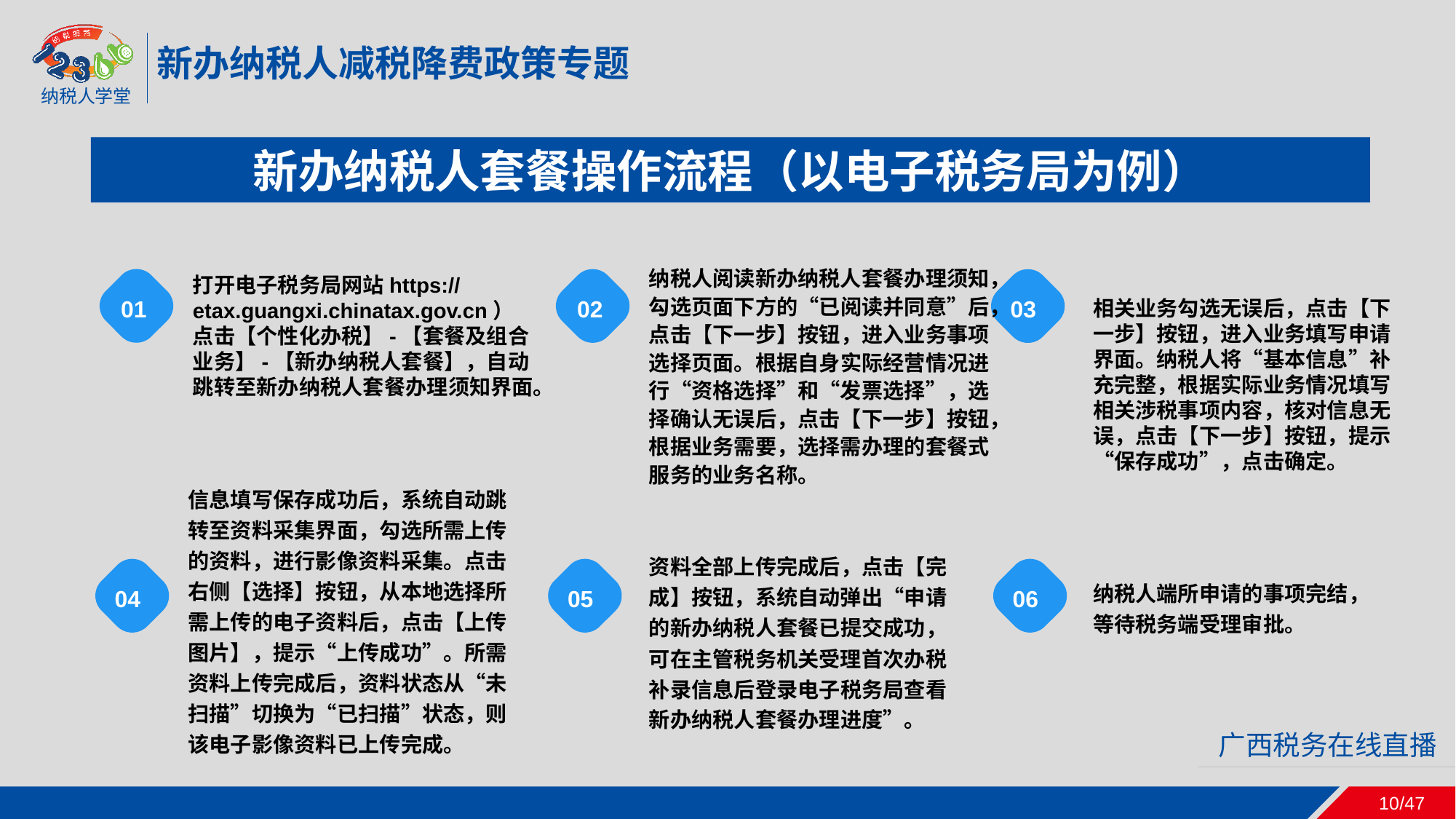

新办纳税人减税降费政策专题
新办纳税人套餐操作流程（以电子税务局为例）
单击此处添加文本
打开电子税务局网站https://etax.guangxi.chinatax.gov.cn）
点击【个性化办税】-【套餐及组合业务】-【新办纳税人套餐】，自动跳转至新办纳税人套餐办理须知界面。
纳税人阅读新办纳税人套餐办理须知，勾选页面下方的“已阅读并同意”后，点击【下一步】按钮，进入业务事项选择页面。根据自身实际经营情况进行“资格选择”和“发票选择”，选择确认无误后，点击【下一步】按钮，根据业务需要，选择需办理的套餐式服务的业务名称。

01
02
相关业务勾选无误后，点击【下一步】按钮，进入业务填写申请界面。纳税人将“基本信息”补充完整，根据实际业务情况填写相关涉税事项内容，核对信息无误，点击【下一步】按钮，提示“保存成功”，点击确定。

03
信息填写保存成功后，系统自动跳转至资料采集界面，勾选所需上传的资料，进行影像资料采集。点击右侧【选择】按钮，从本地选择所需上传的电子资料后，点击【上传图片】，提示“上传成功”。所需资料上传完成后，资料状态从“未扫描”切换为“已扫描”状态，则该电子影像资料已上传完成。

纳税人端所申请的事项完结，等待税务端受理审批。

资料全部上传完成后，点击【完成】按钮，系统自动弹出“申请的新办纳税人套餐已提交成功，可在主管税务机关受理首次办税补录信息后登录电子税务局查看新办纳税人套餐办理进度”。

06
05
04